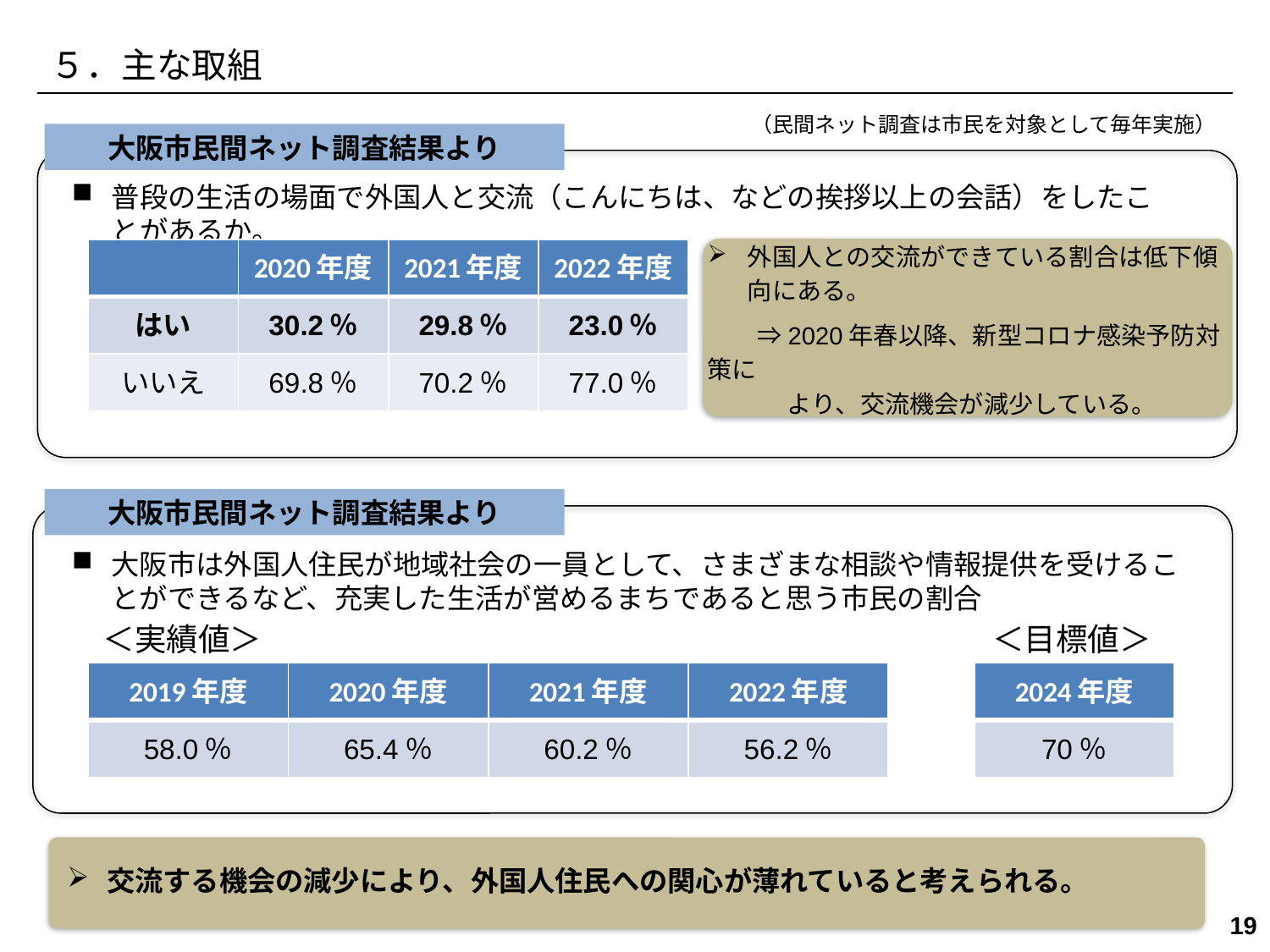

５．主な取組
（民間ネット調査は市民を対象として毎年実施）
大阪市民間ネット調査結果より

普段の生活の場面で外国人と交流（こんにちは、などの挨拶以上の会話）をしたことがあるか。
外国人との交流ができている割合は低下傾向にある。
　　⇒2020年春以降、新型コロナ感染予防対策に
　　　 より、交流機会が減少している。
|  | 2020年度 | 2021年度 | 2022年度 |
| --- | --- | --- | --- |
| はい | 30.2％ | 29.8％ | 23.0％ |
| いいえ | 69.8％ | 70.2％ | 77.0％ |
大阪市民間ネット調査結果より

大阪市は外国人住民が地域社会の一員として、さまざまな相談や情報提供を受けることができるなど、充実した生活が営めるまちであると思う市民の割合
＜実績値＞
＜目標値＞
| 2019年度 | 2020年度 | 2021年度 | 2022年度 |
| --- | --- | --- | --- |
| 58.0％ | 65.4％ | 60.2％ | 56.2％ |
| 2024年度 |
| --- |
| 70％ |

交流する機会の減少により、外国人住民への関心が薄れていると考えられる。
19